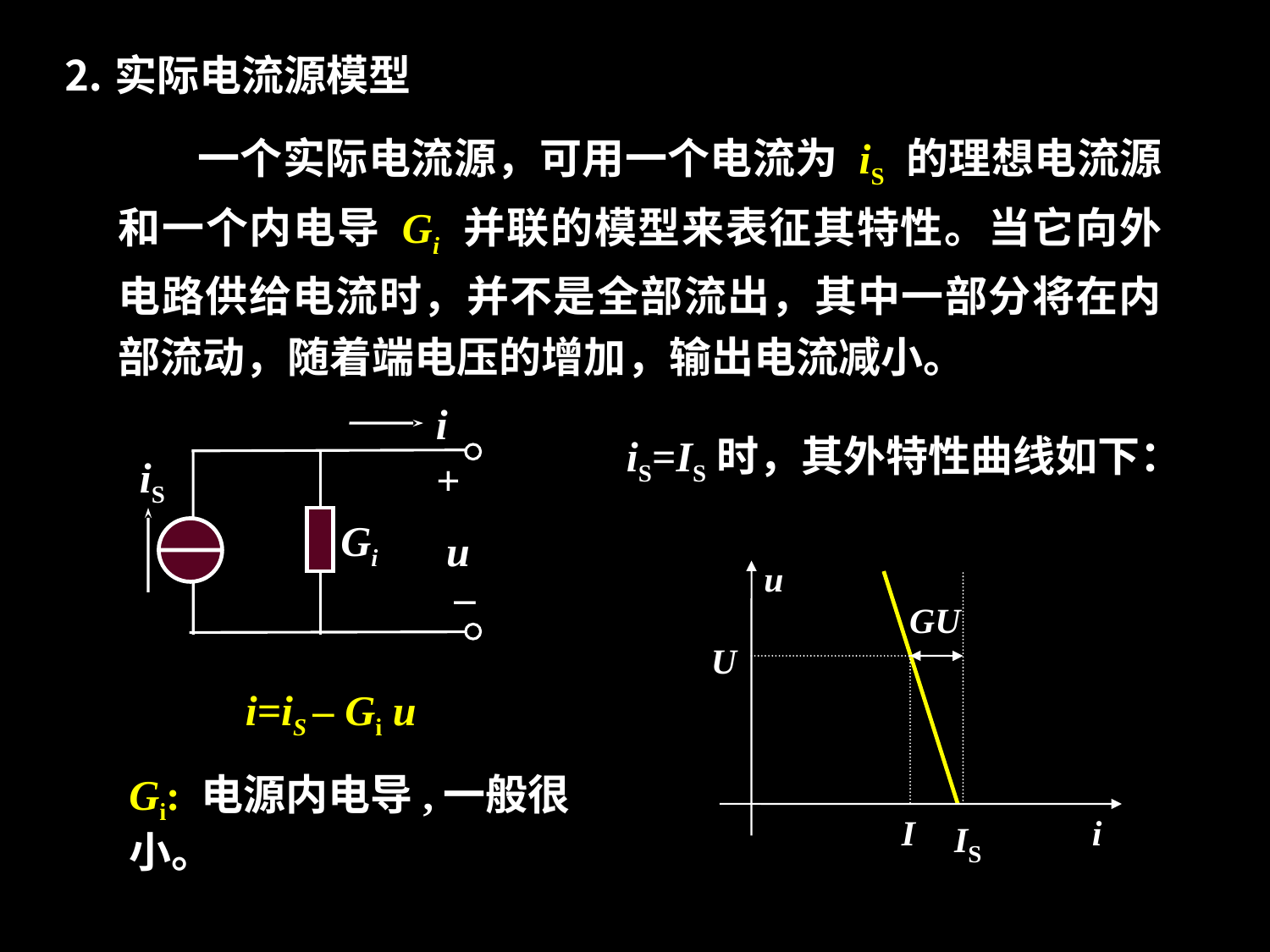

⒉实际电流源模型
一个实际电流源，可用一个电流为 iS 的理想电流源和一个内电导 Gi 并联的模型来表征其特性。当它向外电路供给电流时，并不是全部流出，其中一部分将在内部流动，随着端电压的增加，输出电流减小。
i

iS

+

Gi

u

_

iS=IS时，其外特性曲线如下：
u

i

IS
GU

U

I
i=iS – Gi u
Gi: 电源内电导,一般很小。